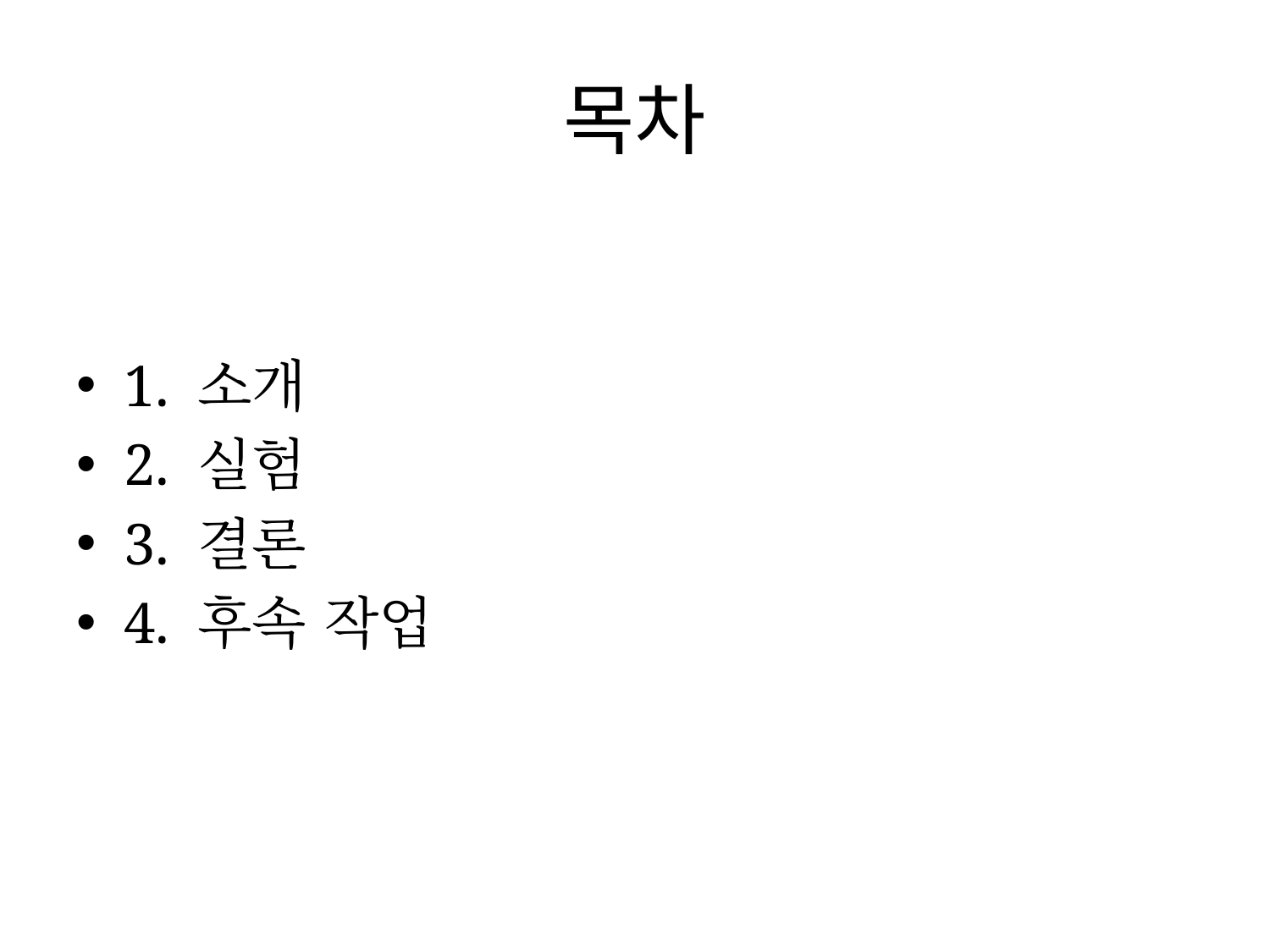

# 목차

1. 소개
2. 실험
3. 결론
4. 후속 작업

2